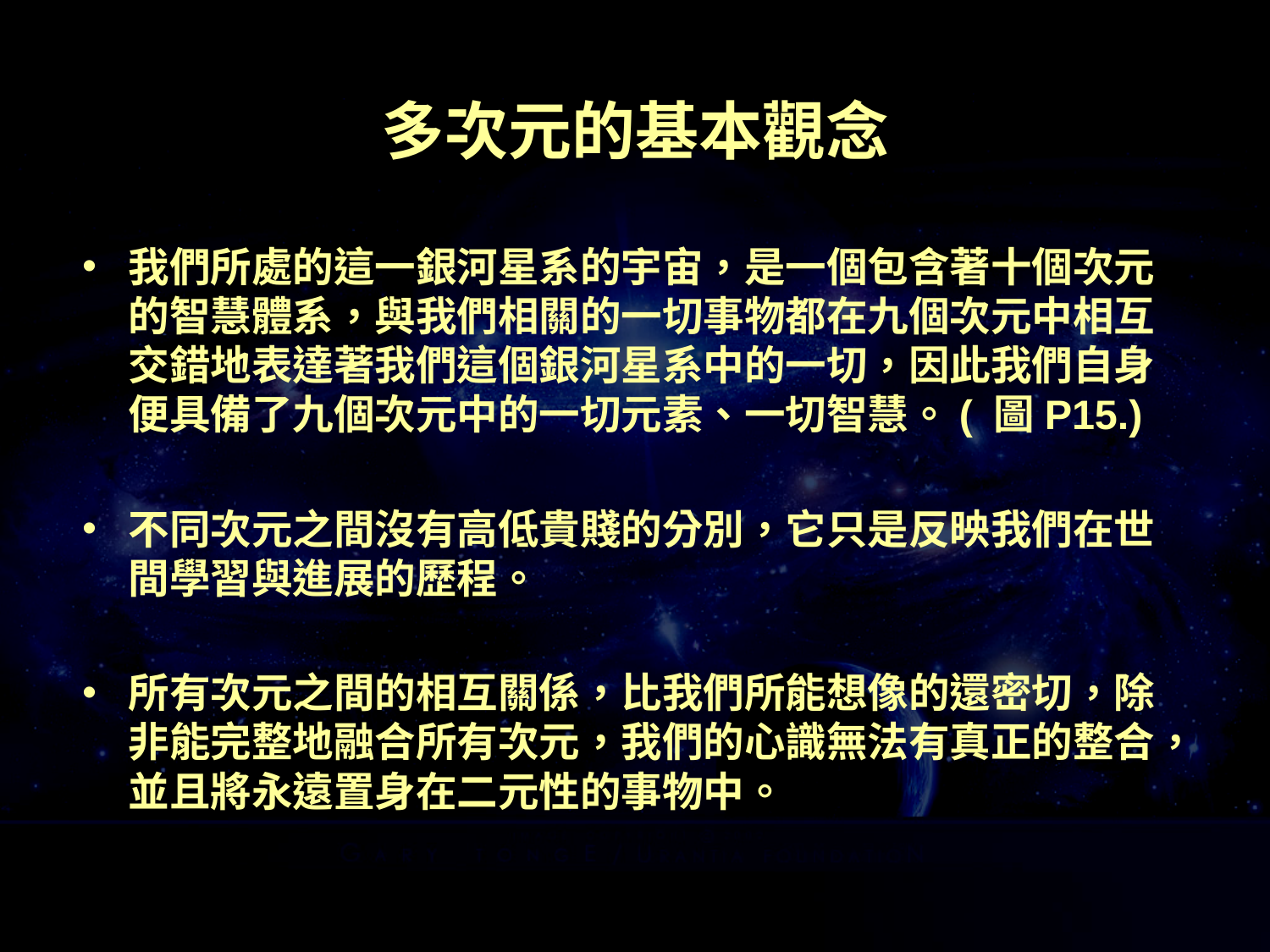

# 多次元的基本觀念
我們所處的這一銀河星系的宇宙，是一個包含著十個次元的智慧體系，與我們相關的一切事物都在九個次元中相互交錯地表達著我們這個銀河星系中的一切，因此我們自身便具備了九個次元中的一切元素、一切智慧。( 圖P15.)

不同次元之間沒有高低貴賤的分別，它只是反映我們在世間學習與進展的歷程。

所有次元之間的相互關係，比我們所能想像的還密切，除非能完整地融合所有次元，我們的心識無法有真正的整合，並且將永遠置身在二元性的事物中。